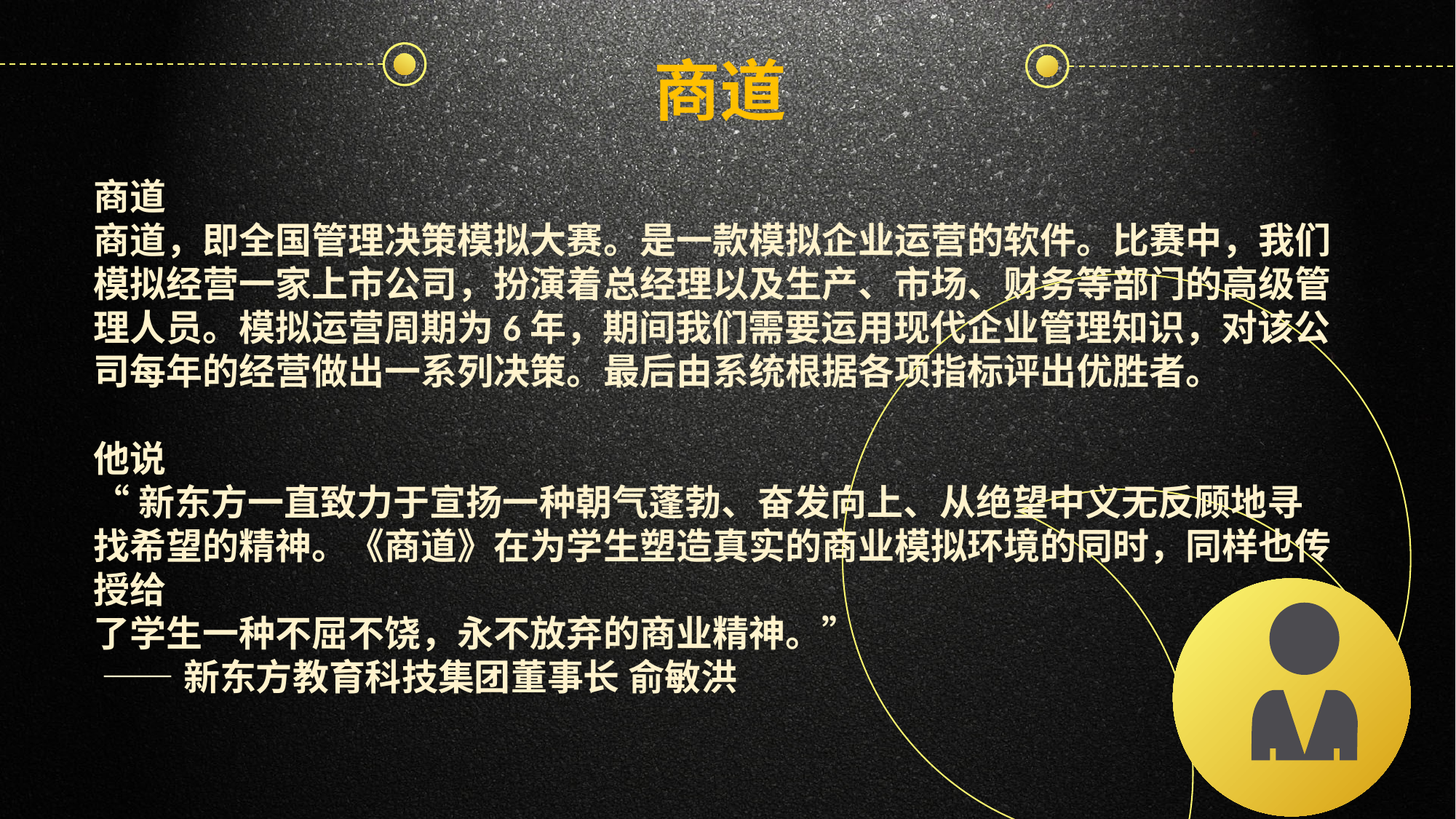

商道

商道
商道，即全国管理决策模拟大赛。是一款模拟企业运营的软件。比赛中，我们模拟经营一家上市公司，扮演着总经理以及生产、市场、财务等部门的高级管理人员。模拟运营周期为6年，期间我们需要运用现代企业管理知识，对该公司每年的经营做出一系列决策。最后由系统根据各项指标评出优胜者。

他说
“新东方一直致力于宣扬一种朝气蓬勃、奋发向上、从绝望中义无反顾地寻
找希望的精神。《商道》在为学生塑造真实的商业模拟环境的同时，同样也传授给
了学生一种不屈不饶，永不放弃的商业精神。”
 ——新东方教育科技集团董事长 俞敏洪